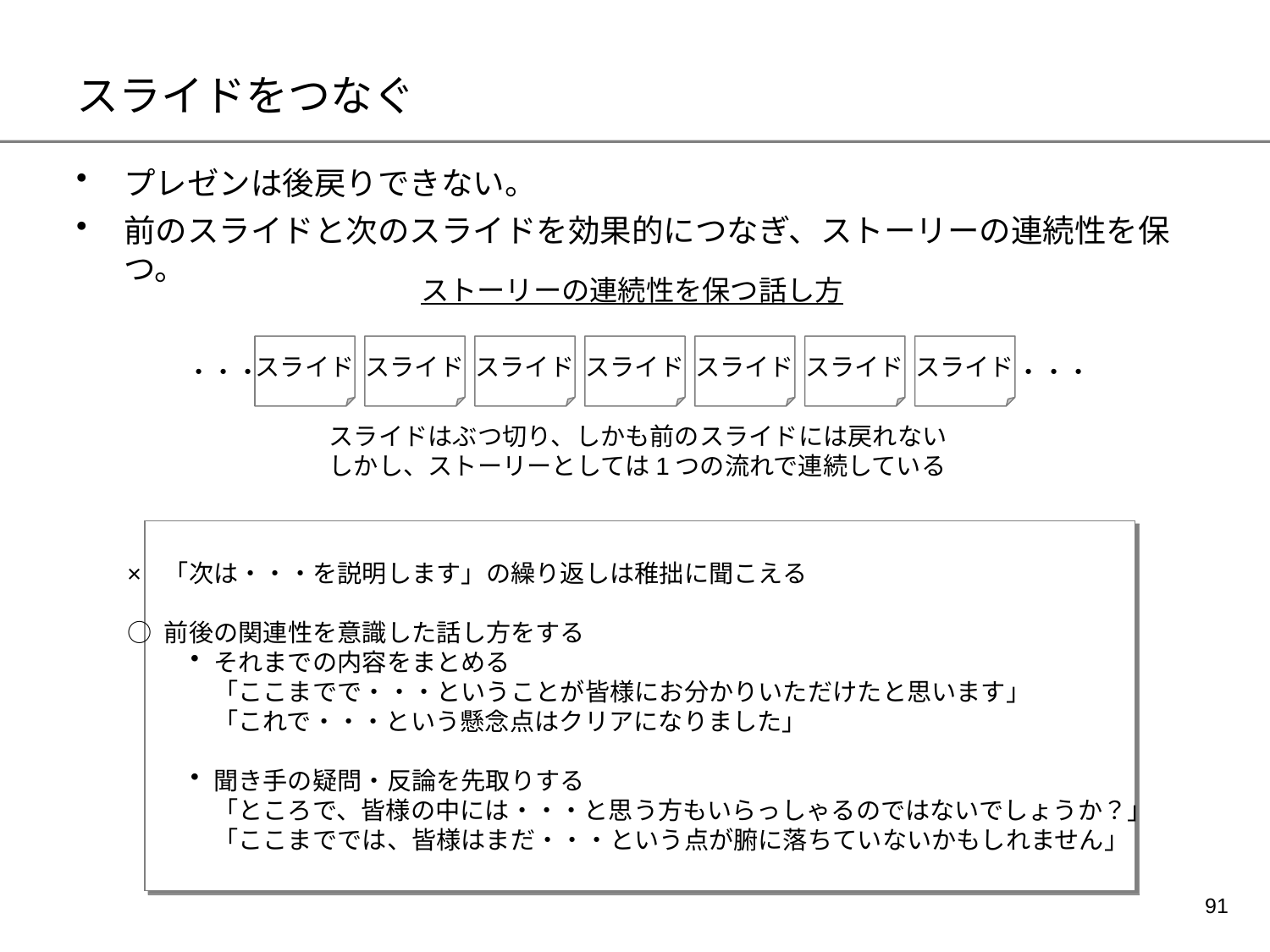

# スライドをつなぐ
プレゼンは後戻りできない。
前のスライドと次のスライドを効果的につなぎ、ストーリーの連続性を保つ。
ストーリーの連続性を保つ話し方
スライド
スライド
スライド
スライド
スライド
スライド
スライド
・・・
・・・
スライドはぶつ切り、しかも前のスライドには戻れない
しかし、ストーリーとしては1つの流れで連続している

×	「次は・・・を説明します」の繰り返しは稚拙に聞こえる

○	前後の関連性を意識した話し方をする
それまでの内容をまとめる
「ここまでで・・・ということが皆様にお分かりいただけたと思います」
「これで・・・という懸念点はクリアになりました」

聞き手の疑問・反論を先取りする
「ところで、皆様の中には・・・と思う方もいらっしゃるのではないでしょうか？」
「ここまででは、皆様はまだ・・・という点が腑に落ちていないかもしれません」
91